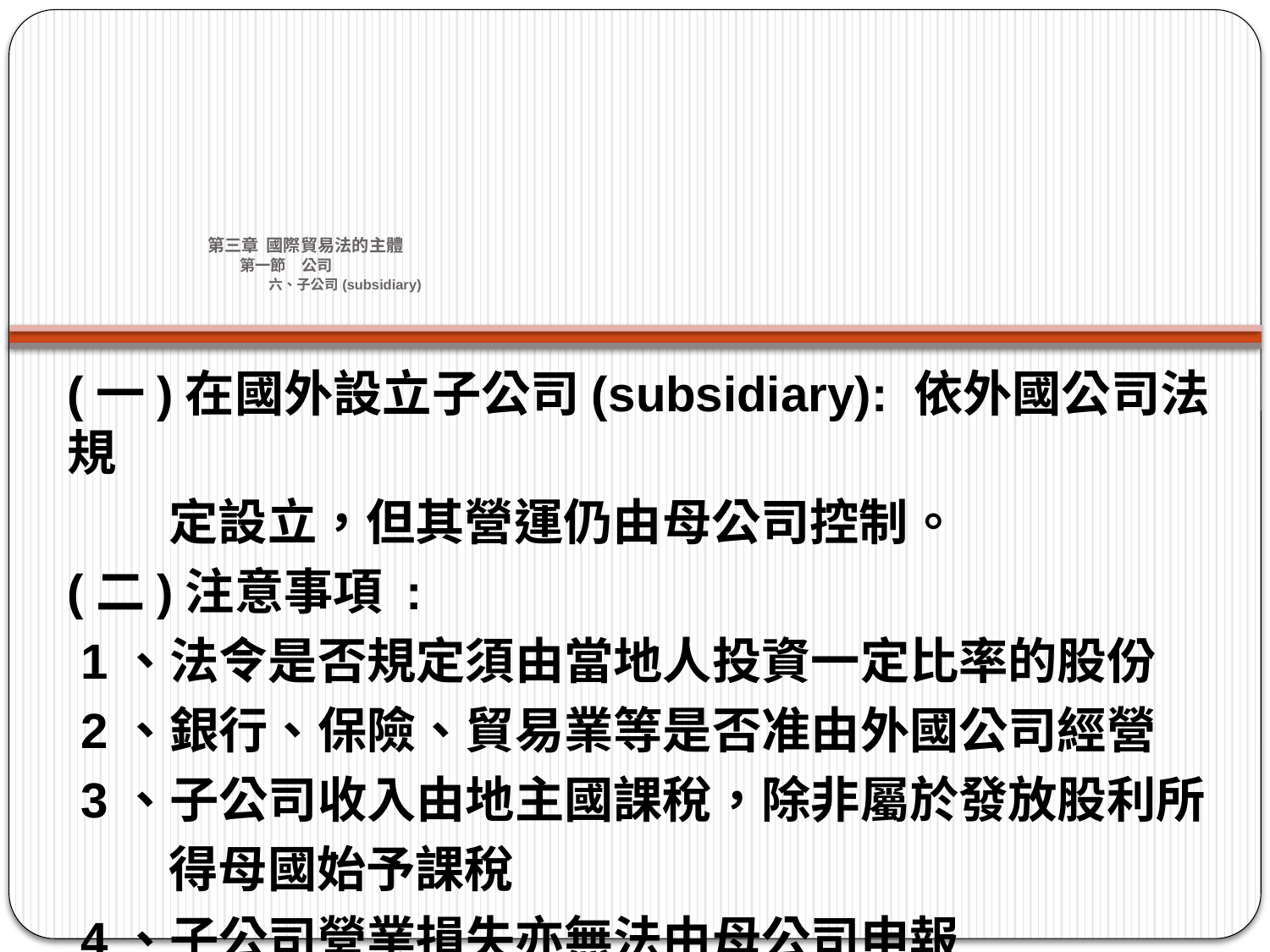

# 第三章  國際貿易法的主體 第一節　公司 六、子公司 (subsidiary)
(一)在國外設立子公司(subsidiary): 依外國公司法規
        定設立，但其營運仍由母公司控制。
(二)注意事項 :
 1、法令是否規定須由當地人投資一定比率的股份
 2、銀行、保險、貿易業等是否准由外國公司經營
 3、子公司收入由地主國課稅，除非屬於發放股利所
        得母國始予課稅
 4、子公司營業損失亦無法由母公司申報